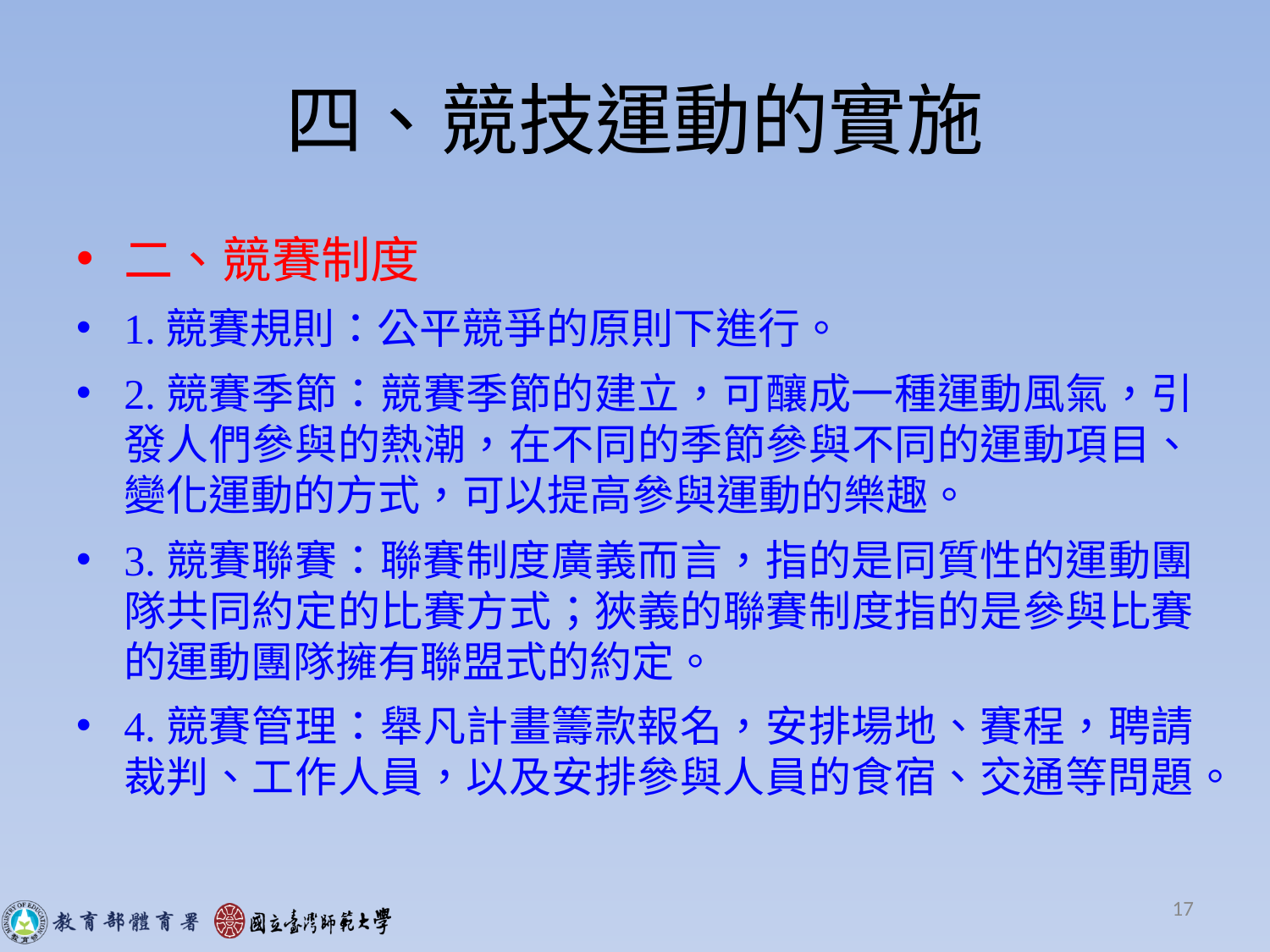

# 四、競技運動的實施
二、競賽制度
1.競賽規則：公平競爭的原則下進行。
2.競賽季節：競賽季節的建立，可釀成一種運動風氣，引發人們參與的熱潮，在不同的季節參與不同的運動項目、變化運動的方式，可以提高參與運動的樂趣。
3.競賽聯賽：聯賽制度廣義而言，指的是同質性的運動團隊共同約定的比賽方式；狹義的聯賽制度指的是參與比賽的運動團隊擁有聯盟式的約定。
4.競賽管理：舉凡計畫籌款報名，安排場地、賽程，聘請裁判、工作人員，以及安排參與人員的食宿、交通等問題。
17